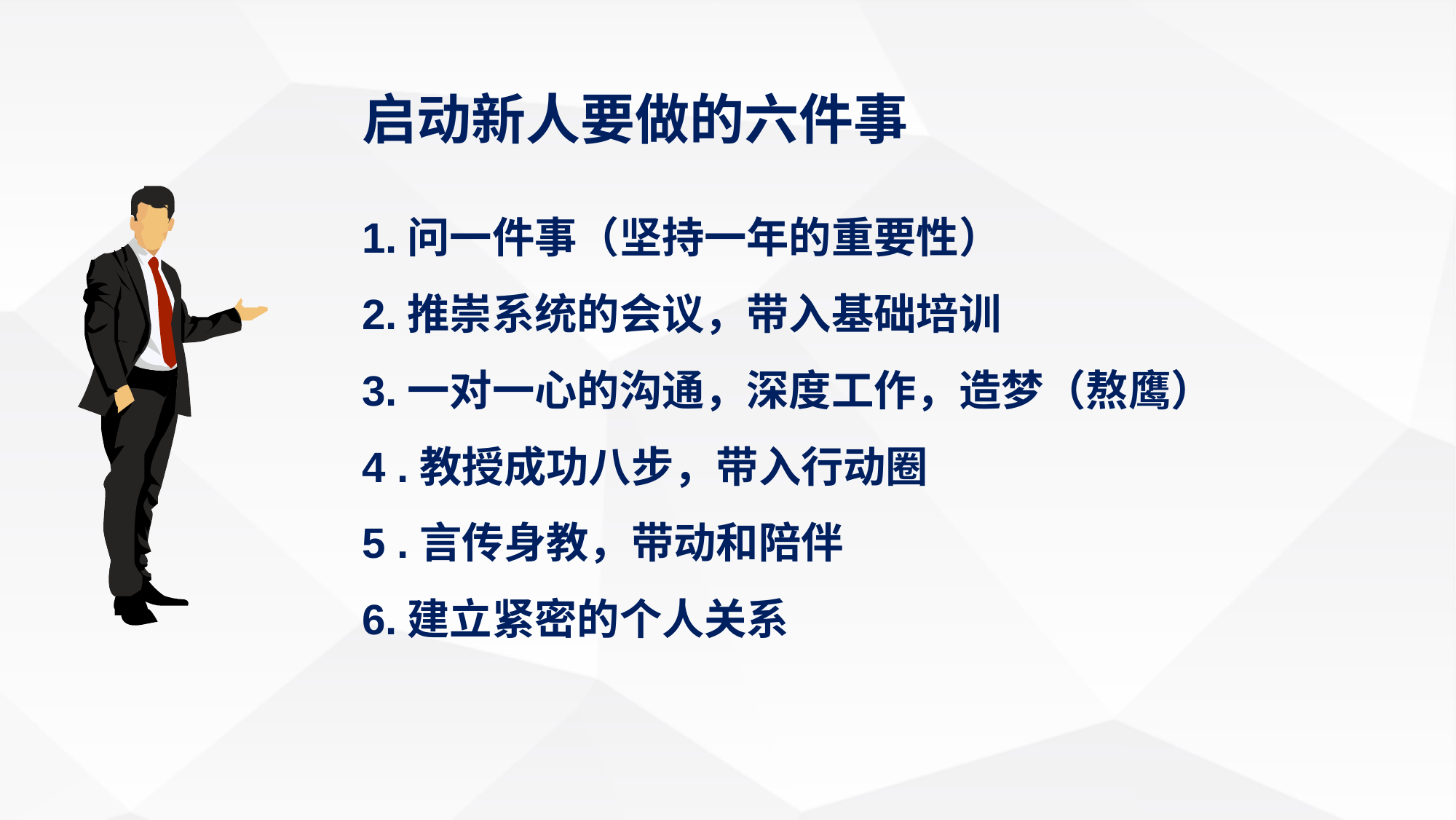

启动新人要做的六件事
1.问一件事（坚持一年的重要性）
2.推崇系统的会议，带入基础培训
3.一对一心的沟通，深度工作，造梦（熬鹰）
4 .教授成功八步，带入行动圈
5 .言传身教，带动和陪伴
6.建立紧密的个人关系